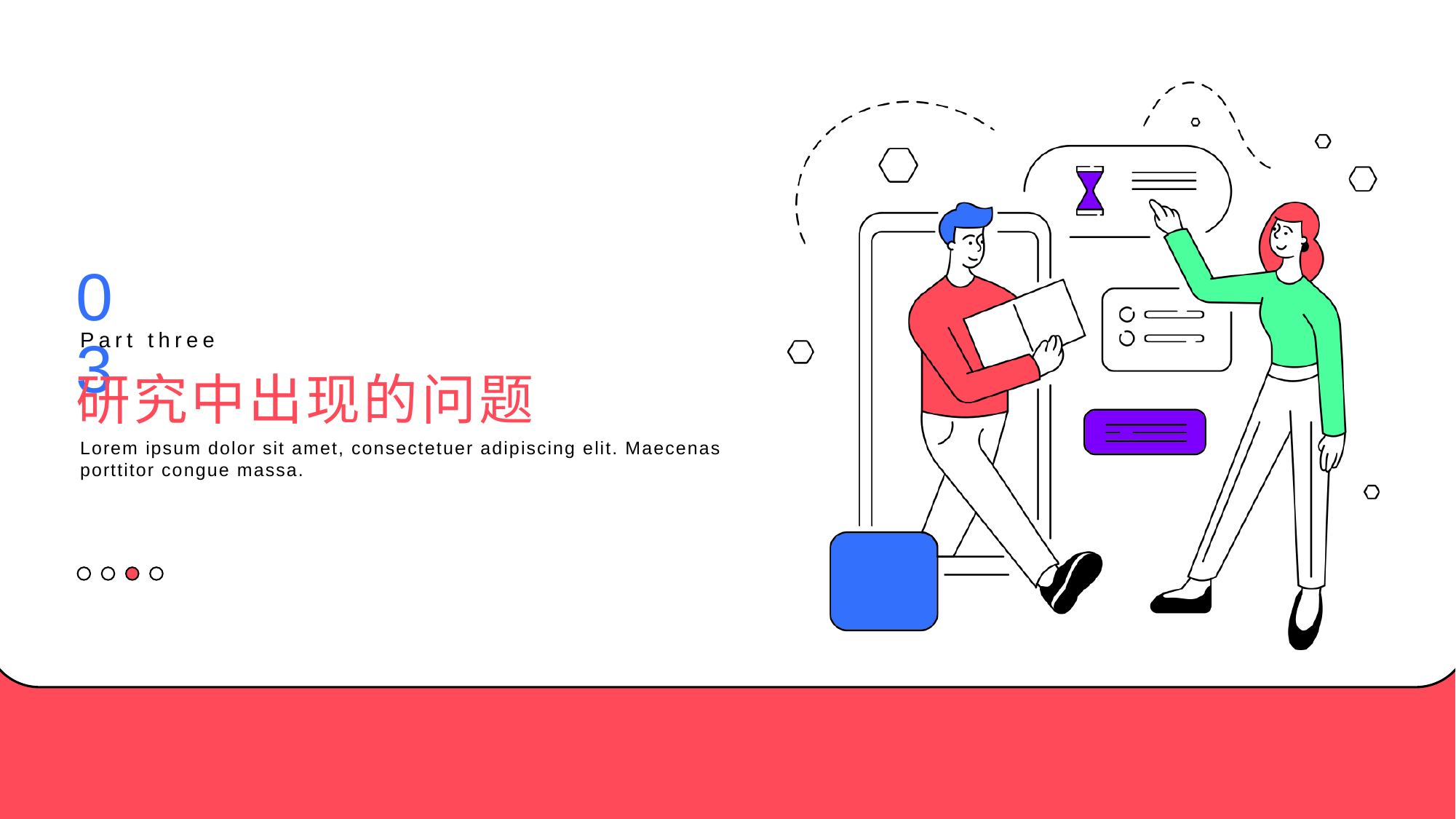

03
Part three
研究中出现的问题
Lorem ipsum dolor sit amet, consectetuer adipiscing elit. Maecenas porttitor congue massa.